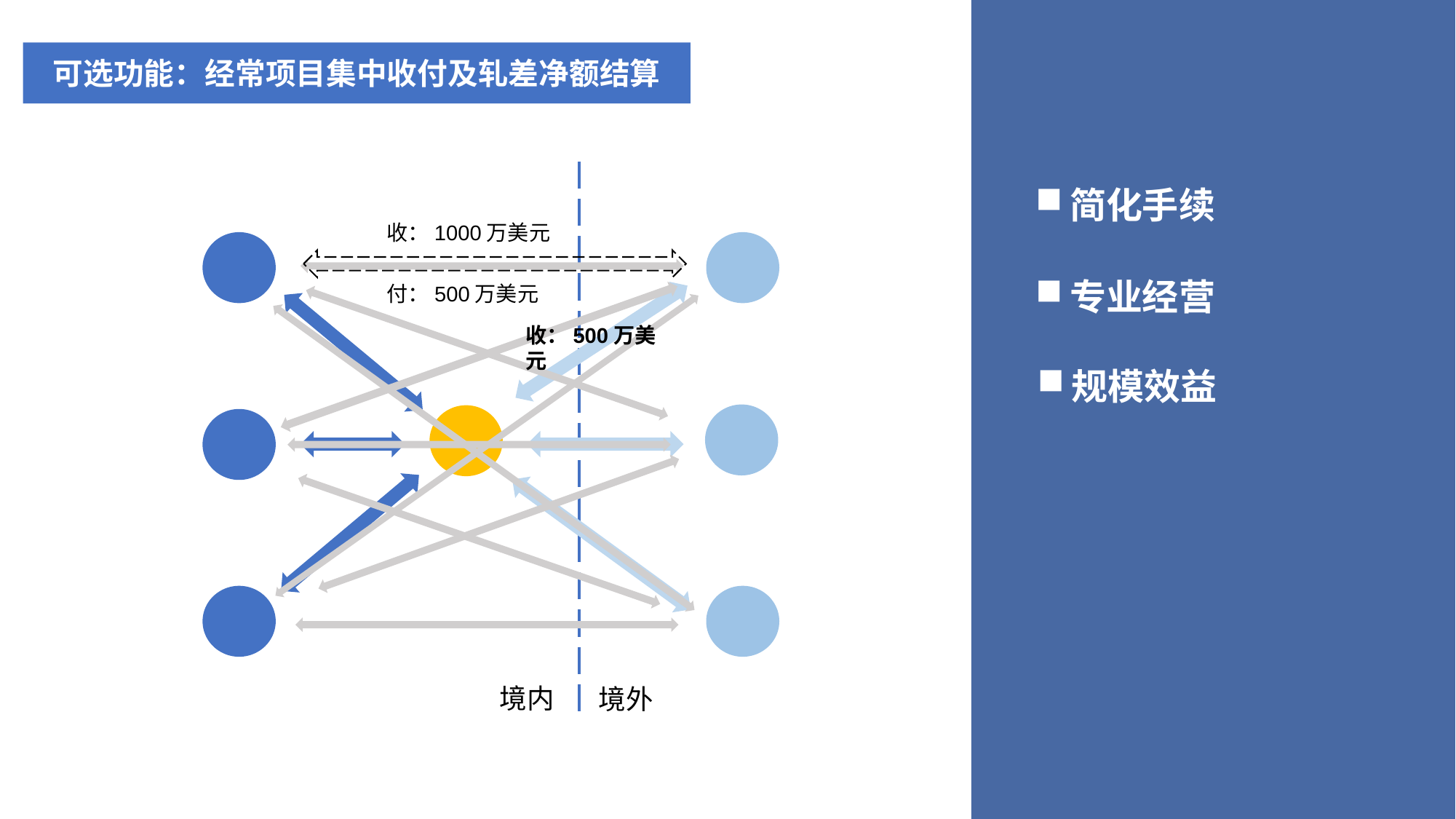

可选功能：经常项目集中收付及轧差净额结算
简化手续
收：1000万美元

专业经营

付：500万美元
收：500万美元
规模效益

境内
境外